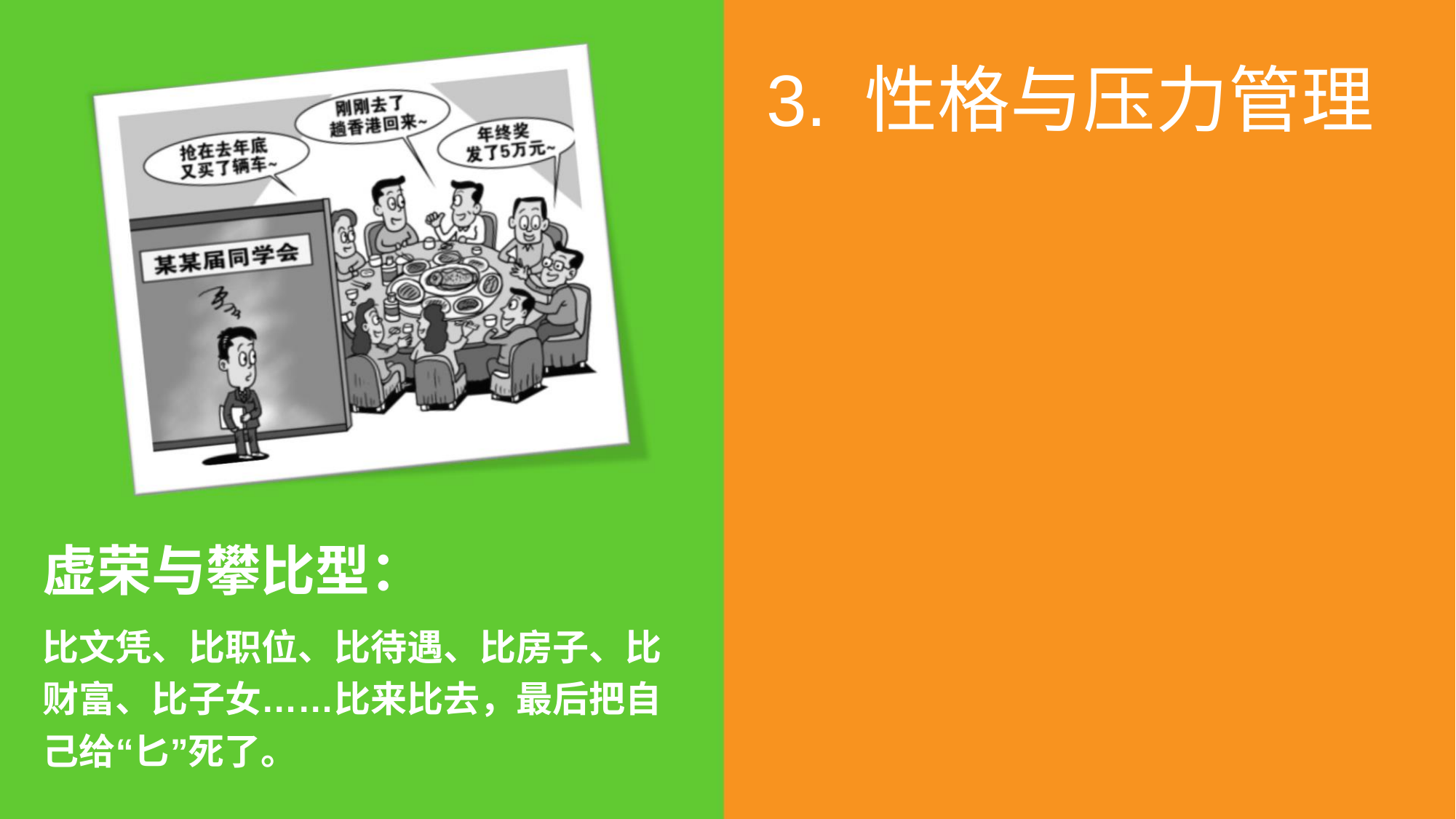

3. 性格与压力管理
虚荣与攀比型：
比文凭、比职位、比待遇、比房子、比
财富、比子女……比来比去，最后把自
己给“匕”死了。